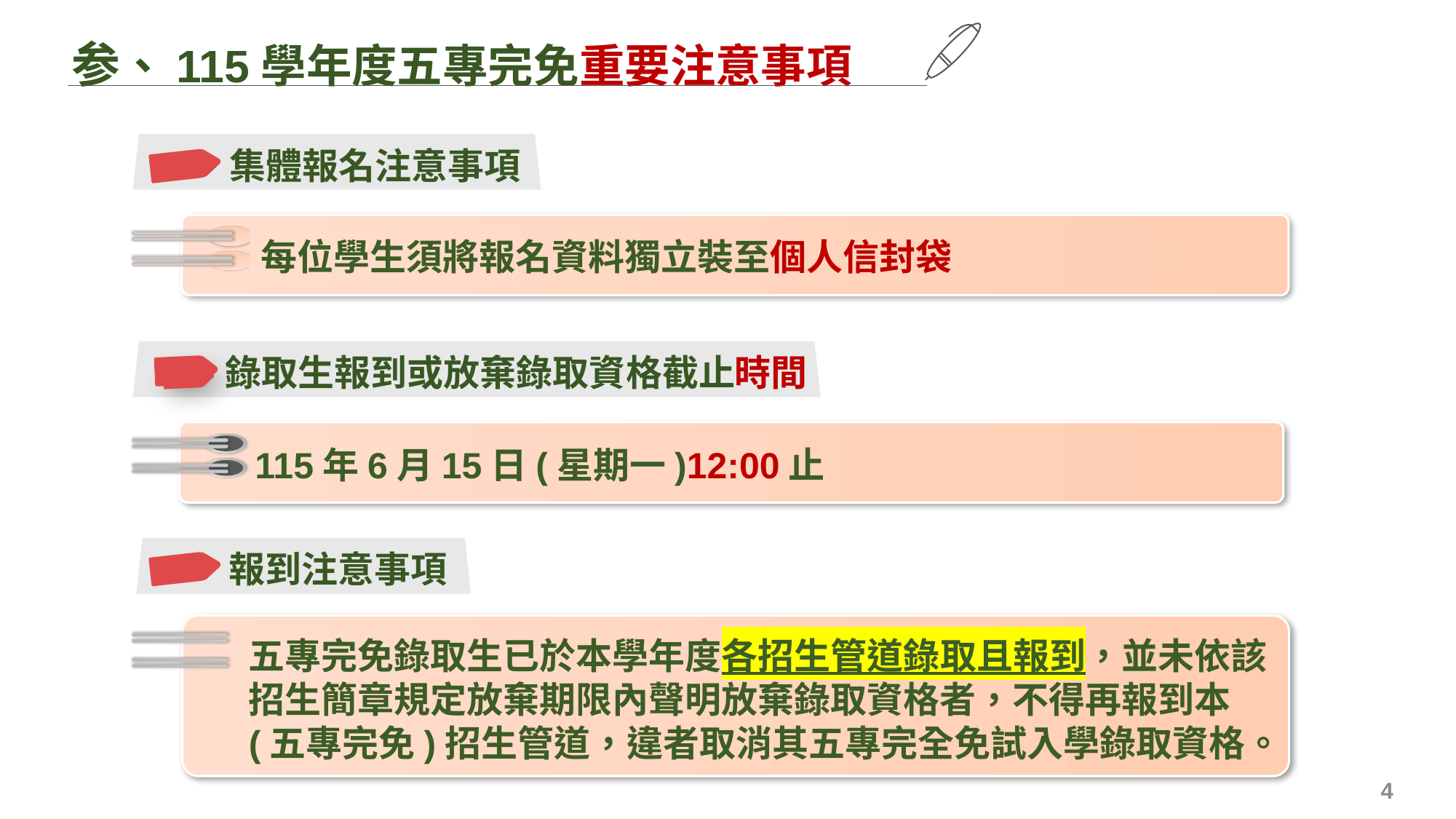

参、115學年度五專完免重要注意事項

集體報名注意事項

每位學生須將報名資料獨立裝至個人信封袋

錄取生報到或放棄錄取資格截止時間

115年6月15日(星期一)12:00止

報到注意事項

五專完免錄取生已於本學年度各招生管道錄取且報到，並未依該招生簡章規定放棄期限內聲明放棄錄取資格者，不得再報到本(五專完免)招生管道，違者取消其五專完全免試入學錄取資格。
4